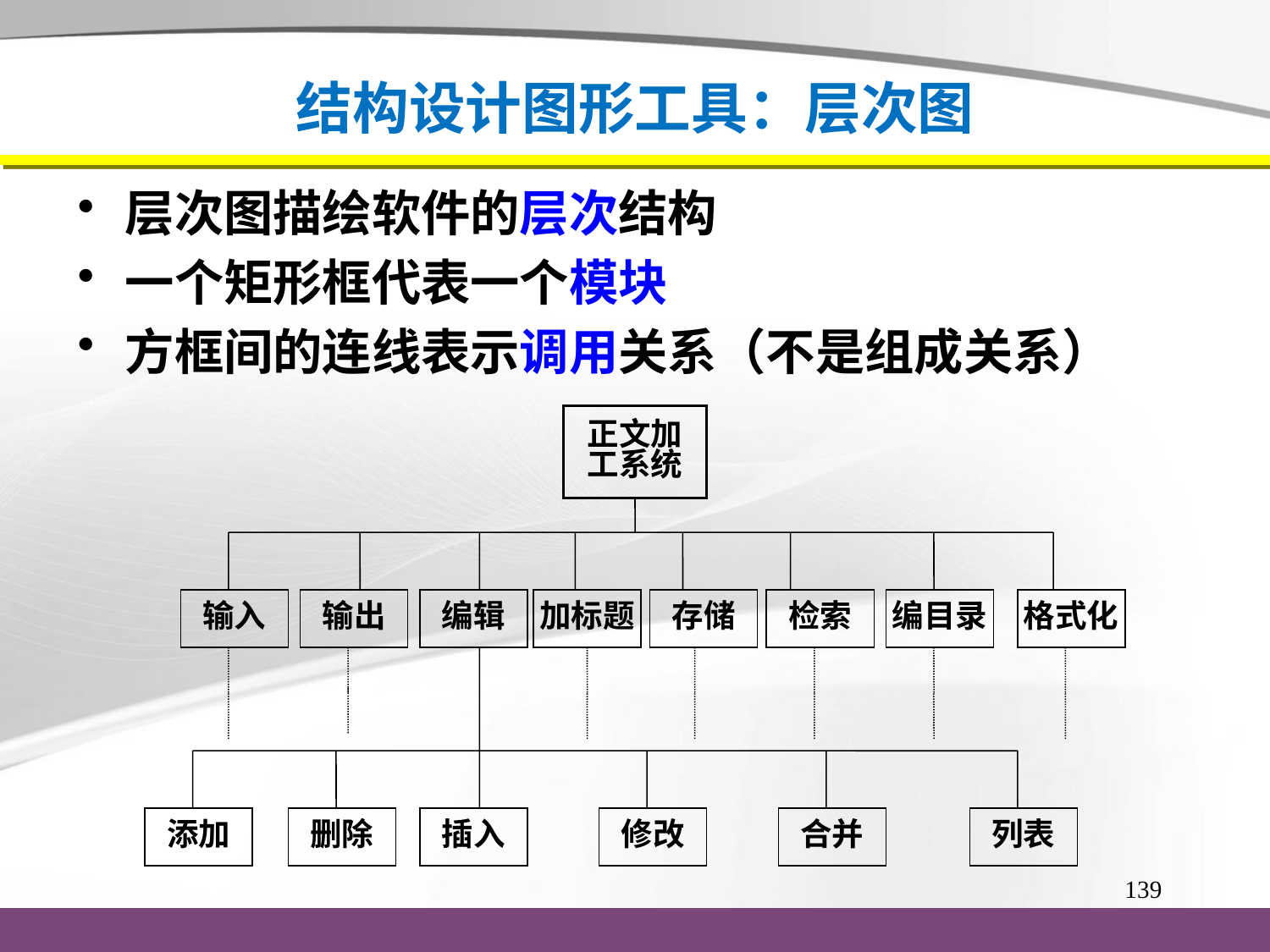

# 结构设计图形工具：层次图
层次图描绘软件的层次结构
一个矩形框代表一个模块
方框间的连线表示调用关系（不是组成关系）

正文加
工系统

输入
输出
编辑
加标题
存储
检索
编目录
格式化

添加
删除
插入
修改
合并
列表
139